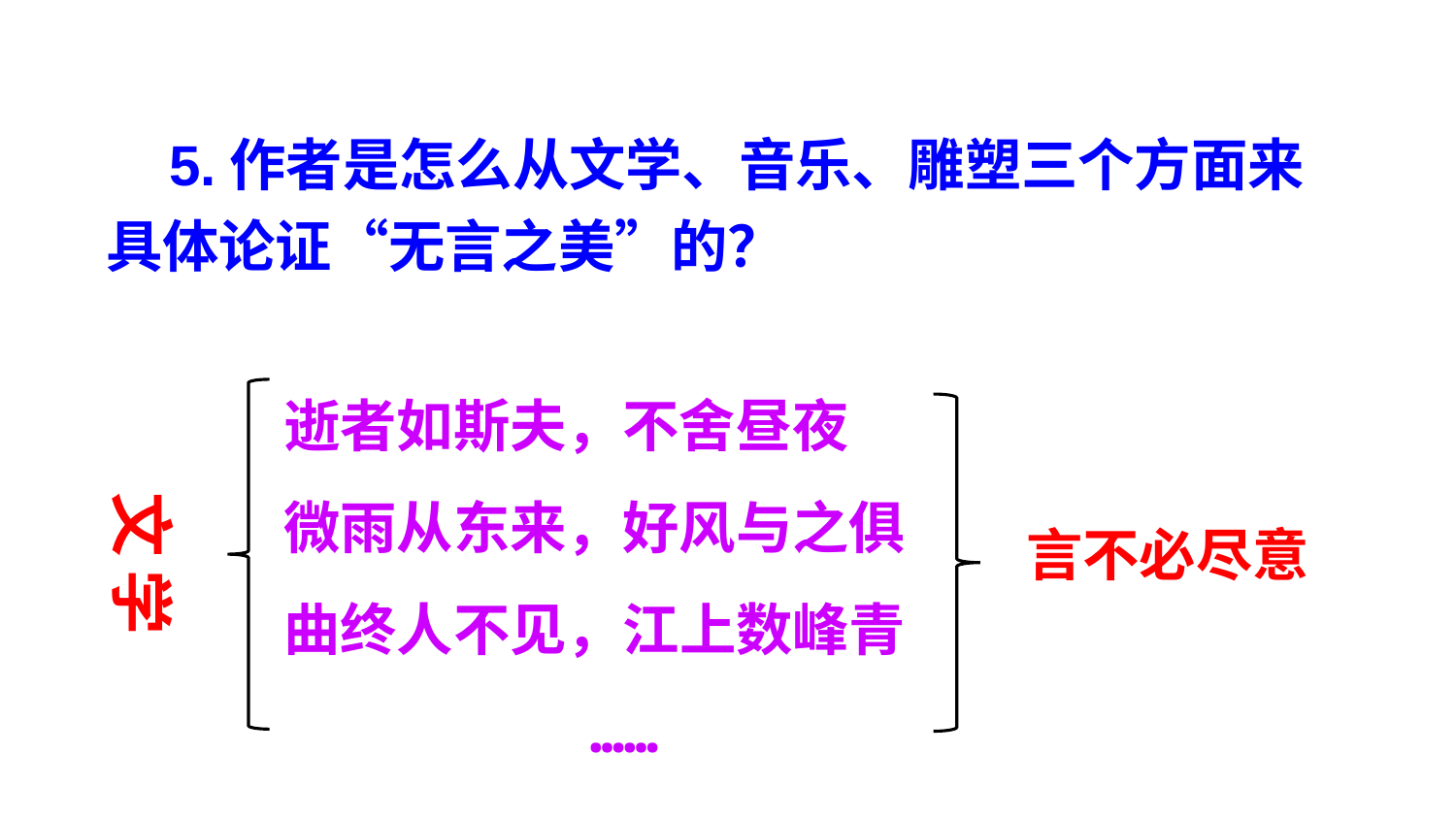

5.作者是怎么从文学、音乐、雕塑三个方面来具体论证“无言之美”的？
逝者如斯夫，不舍昼夜
微雨从东来，好风与之俱
曲终人不见，江上数峰青
……

文学
言不必尽意